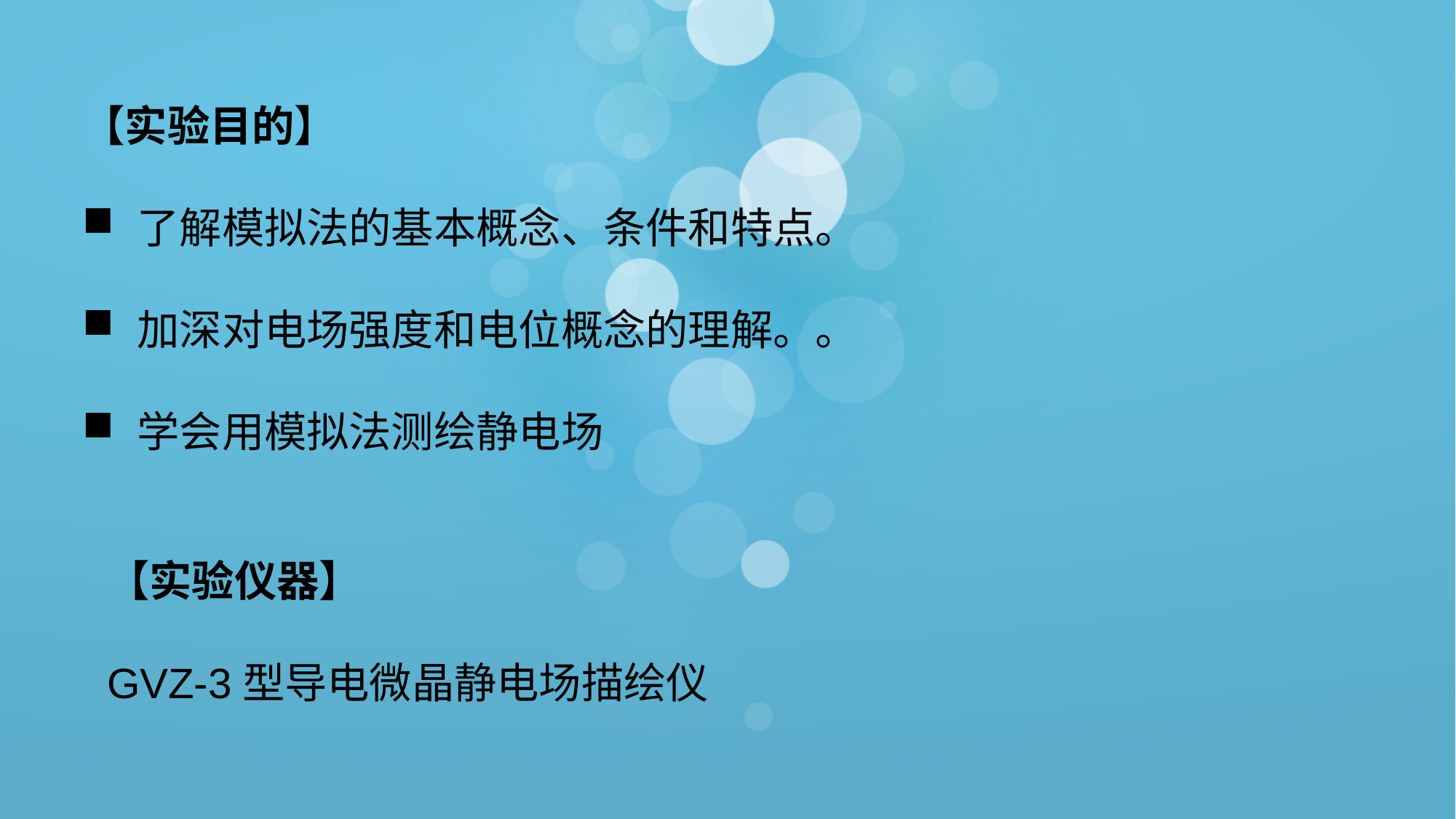

【实验目的】
了解模拟法的基本概念、条件和特点。
加深对电场强度和电位概念的理解。。
学会用模拟法测绘静电场
【实验仪器】

GVZ-3型导电微晶静电场描绘仪